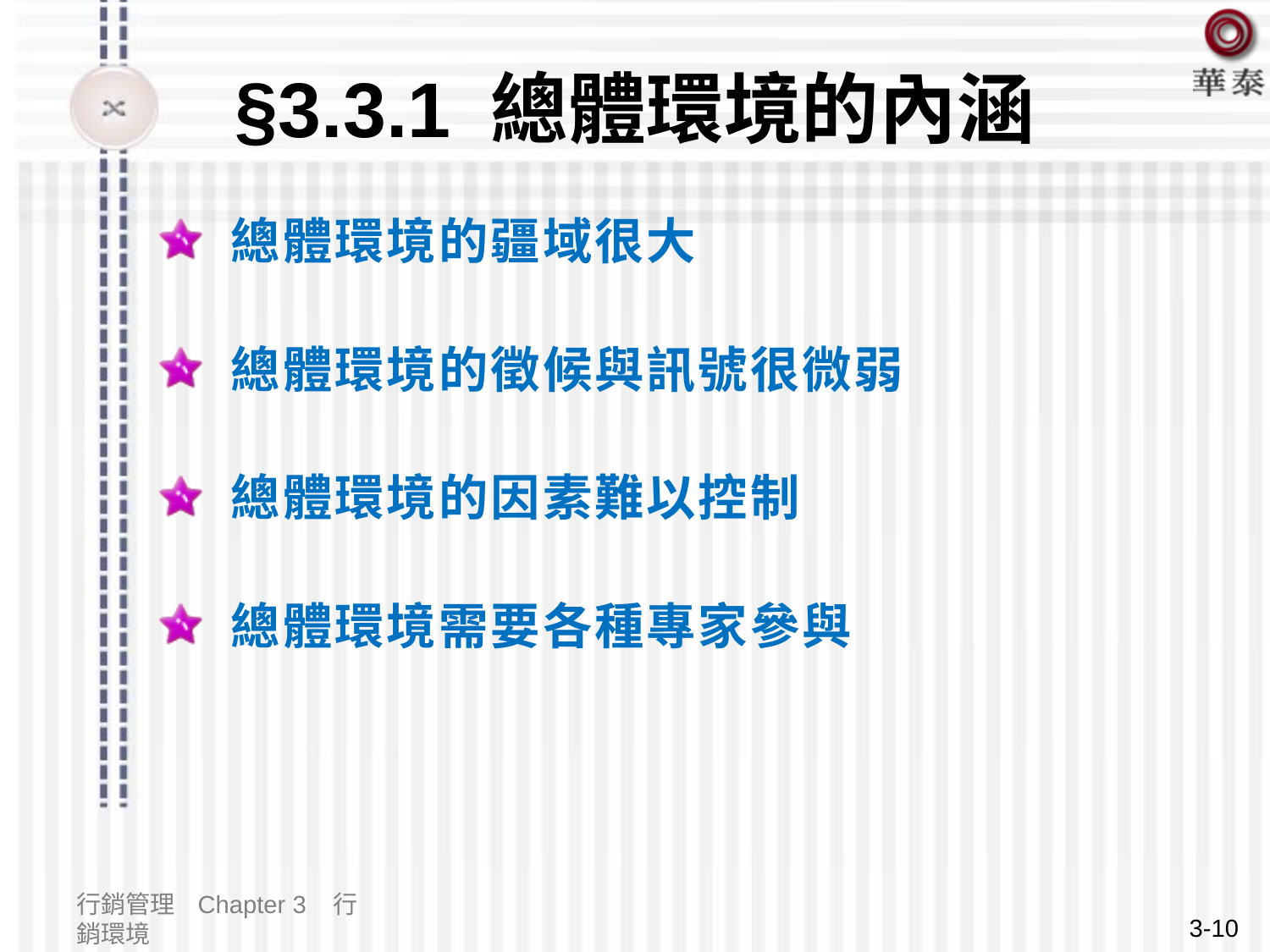

# §3.3.1 總體環境的內涵
 總體環境的疆域很大

 總體環境的徵候與訊號很微弱

 總體環境的因素難以控制

 總體環境需要各種專家參與
行銷管理   Chapter 3   行銷環境
3-10